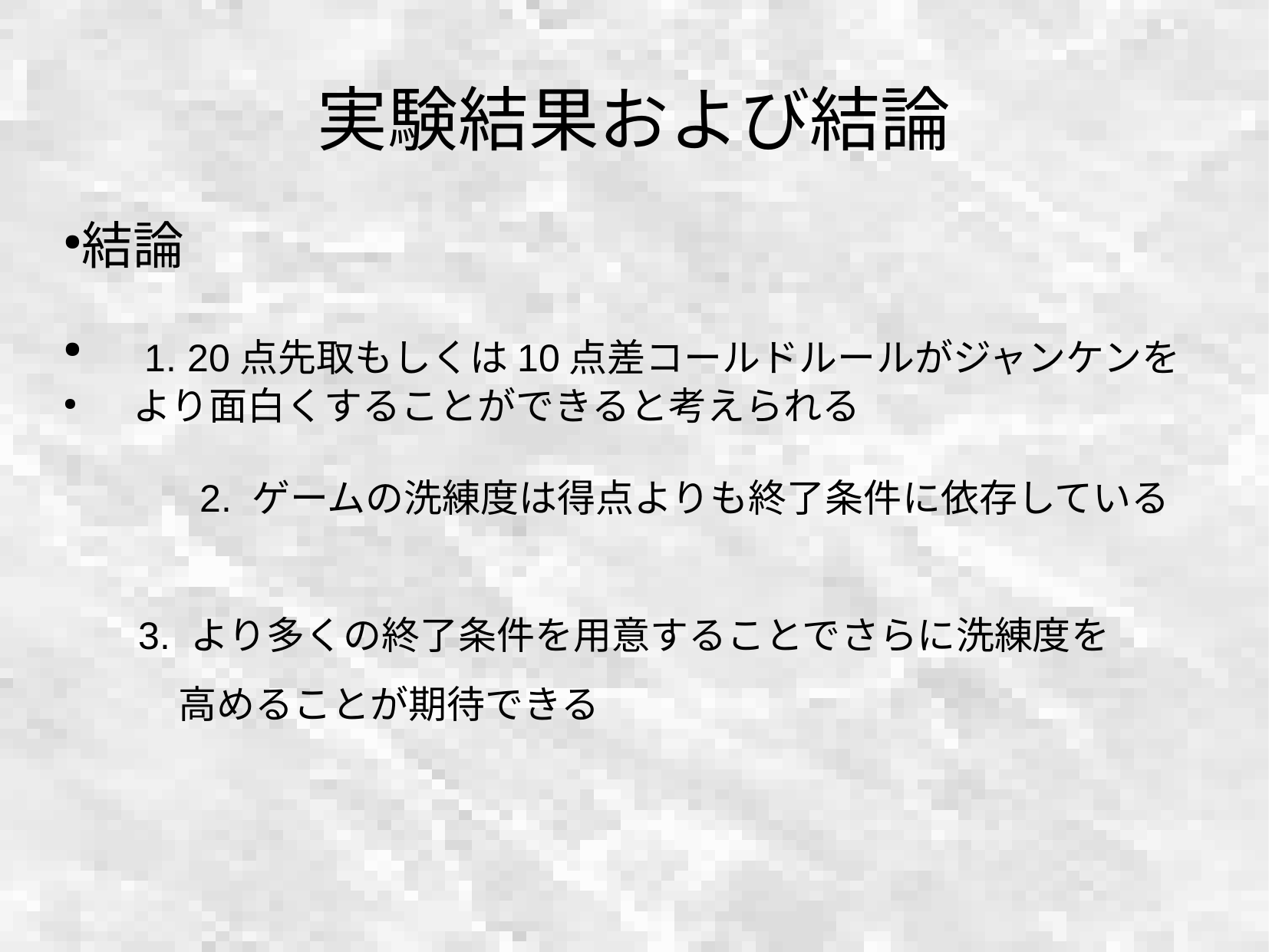

実験結果および結論
結論
　1. 20点先取もしくは10点差コールドルールがジャンケンを
　  より面白くすることができると考えられる

	  2. ゲームの洗練度は得点よりも終了条件に依存している

       3. より多くの終了条件を用意することでさらに洗練度を
	高めることが期待できる